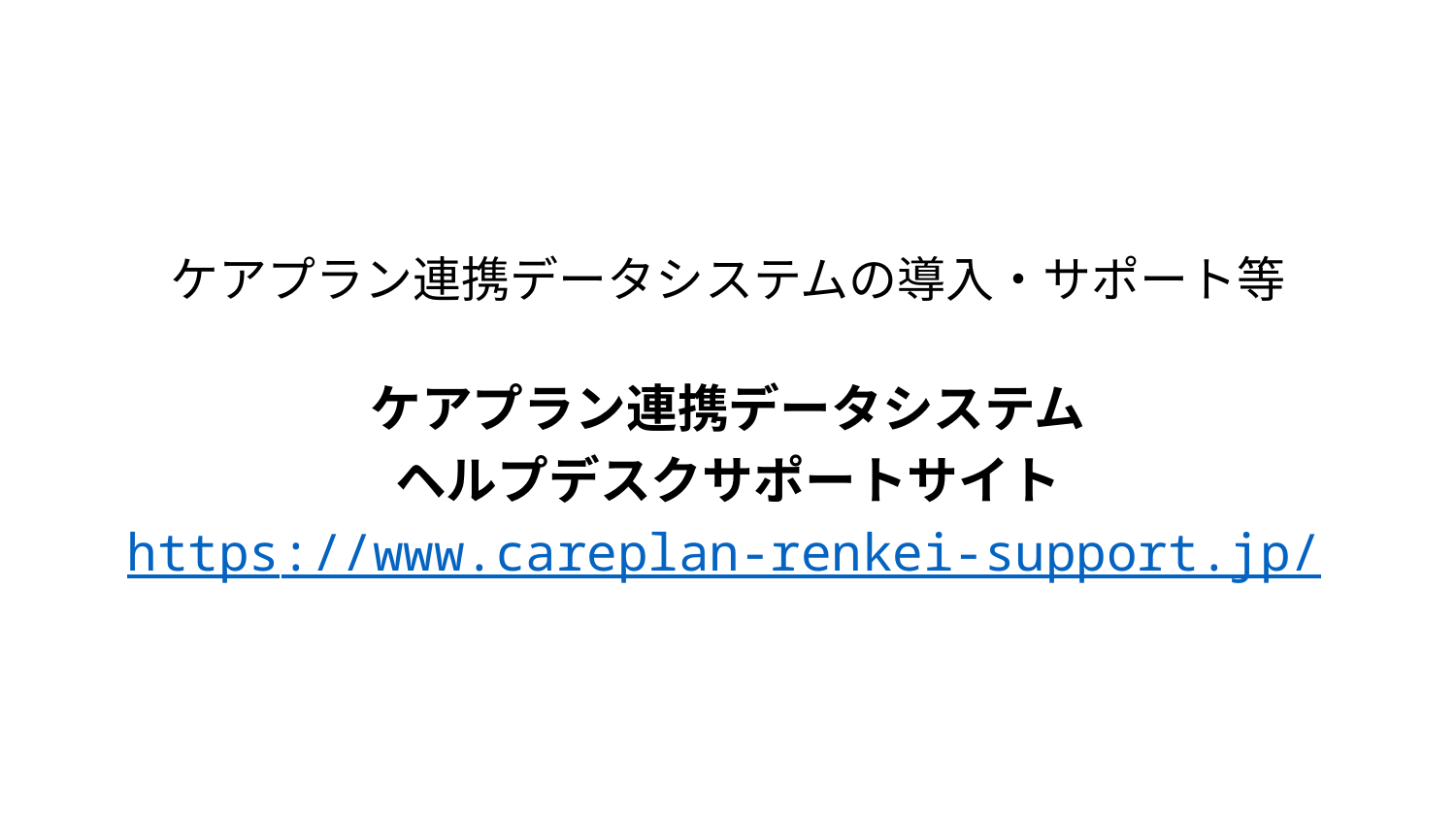

# ケアプラン連携データシステムの導入・サポート等
ケアプラン連携データシステム
ヘルプデスクサポートサイト
https://www.careplan-renkei-support.jp/